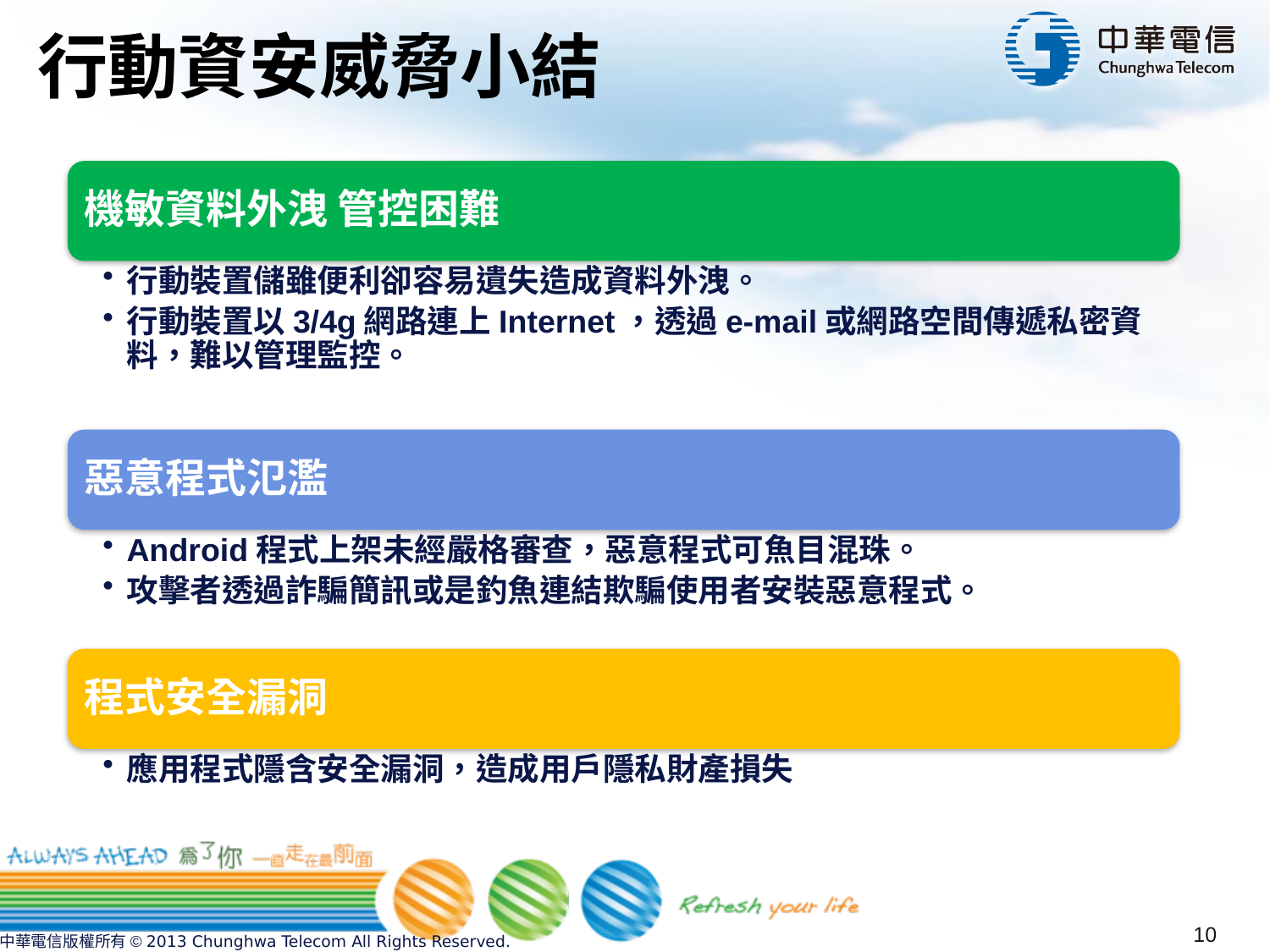

# 行動資安威脅小結
機敏資料外洩 管控困難
行動裝置儲雖便利卻容易遺失造成資料外洩。
行動裝置以3/4g網路連上Internet，透過e-mail或網路空間傳遞私密資料，難以管理監控。
惡意程式氾濫
Android程式上架未經嚴格審查，惡意程式可魚目混珠。
攻擊者透過詐騙簡訊或是釣魚連結欺騙使用者安裝惡意程式。
程式安全漏洞
應用程式隱含安全漏洞，造成用戶隱私財產損失